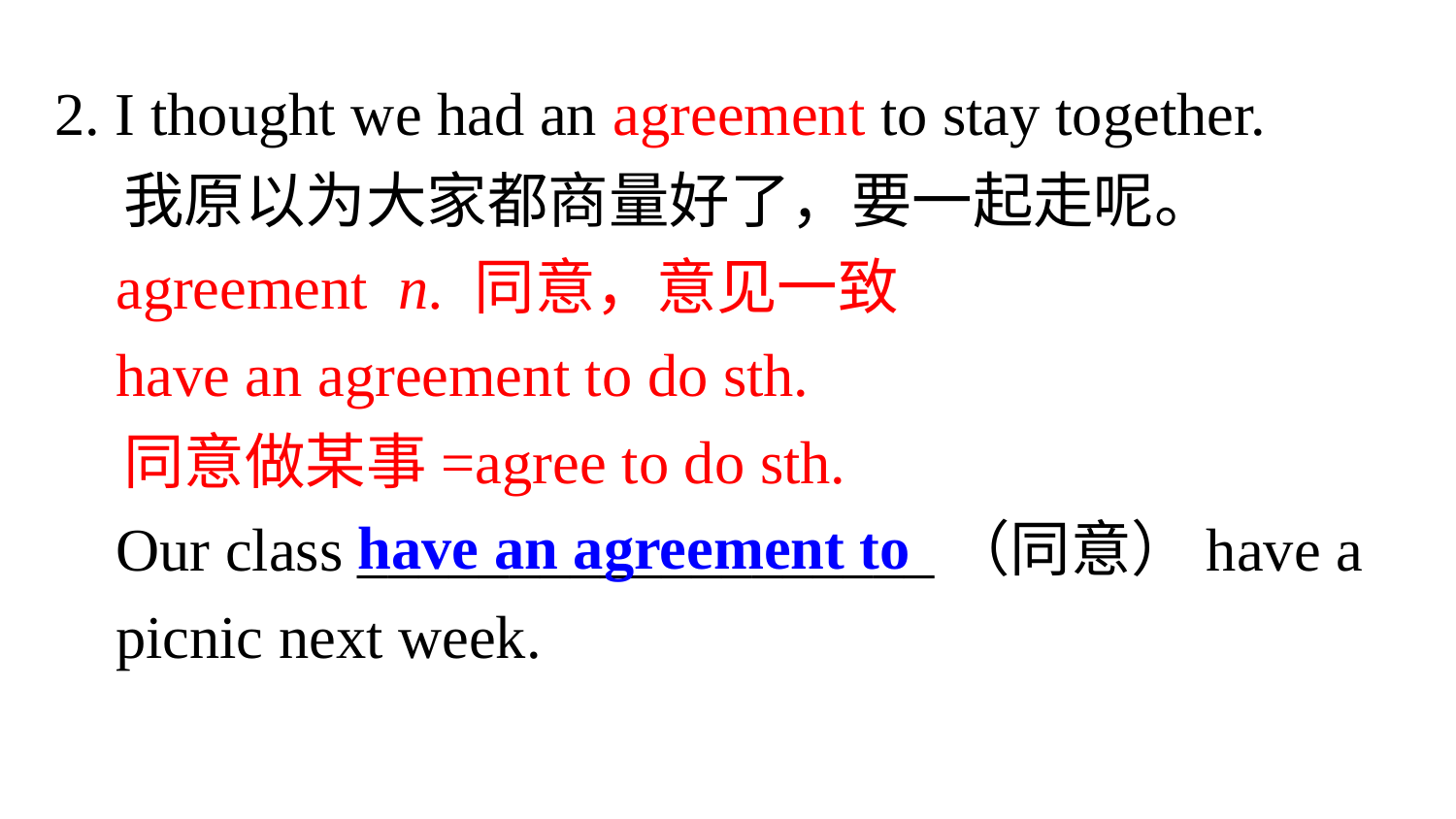

2. I thought we had an agreement to stay together.
    我原以为大家都商量好了，要一起走呢。
    agreement  n. 同意，意见一致
    have an agreement to do sth.
    同意做某事=agree to do sth.
    Our class ___________________（同意）have a
    picnic next week.

have an agreement to